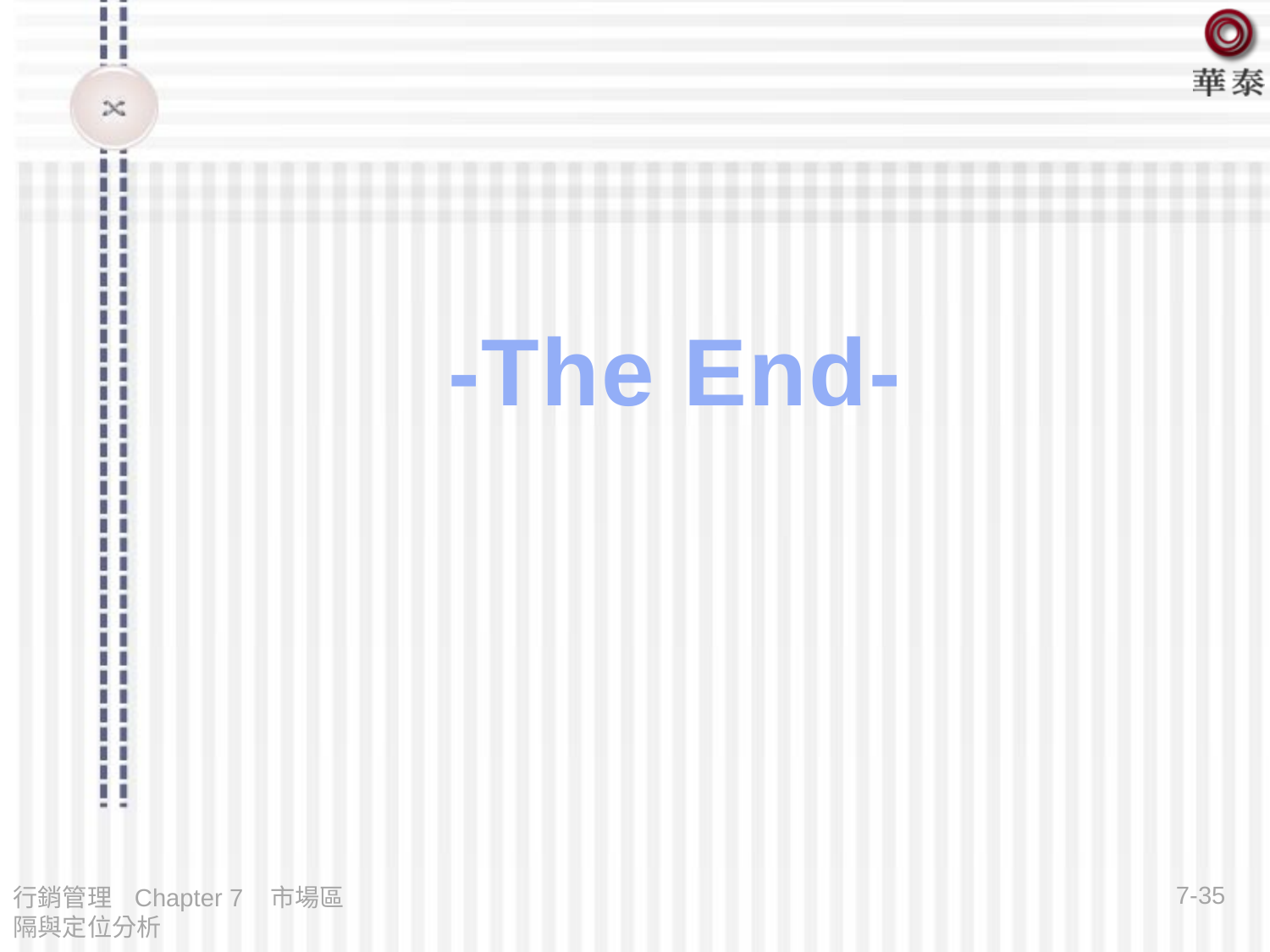

-The End-

7-35
行銷管理   Chapter 7   市場區隔與定位分析